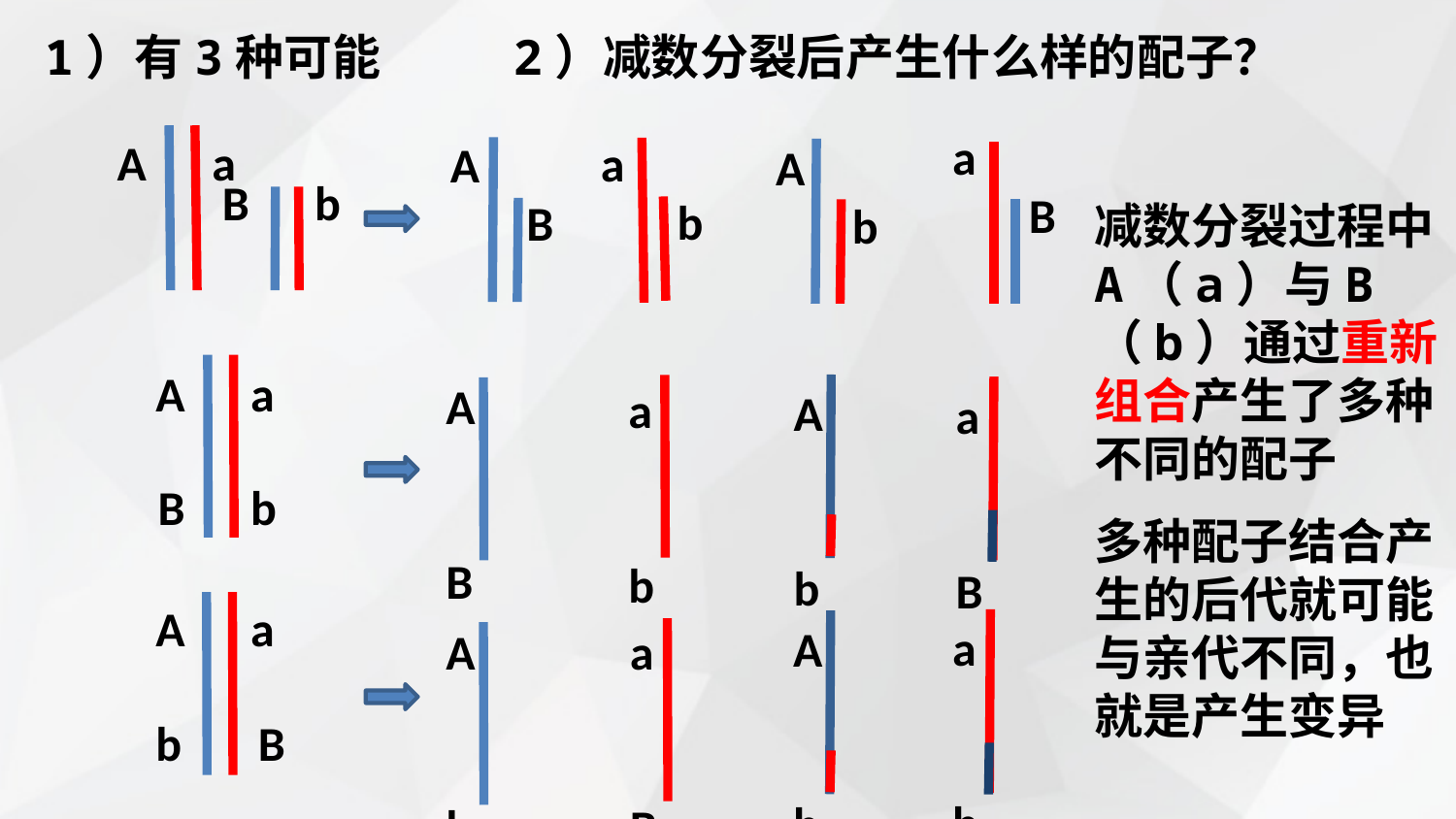

1）有3种可能
2）减数分裂后产生什么样的配子？
a
       B
A      a
B      b
a
       b
A
       B
A
       b
减数分裂过程中A（a）与B（b）通过重新组合产生了多种不同的配子
多种配子结合产生的后代就可能与亲代不同，也就是产生变异

A      a
B      b
A

B
a

b
A

b
a

B

A      a
b       B
a

b
A

b
A

b
a

B